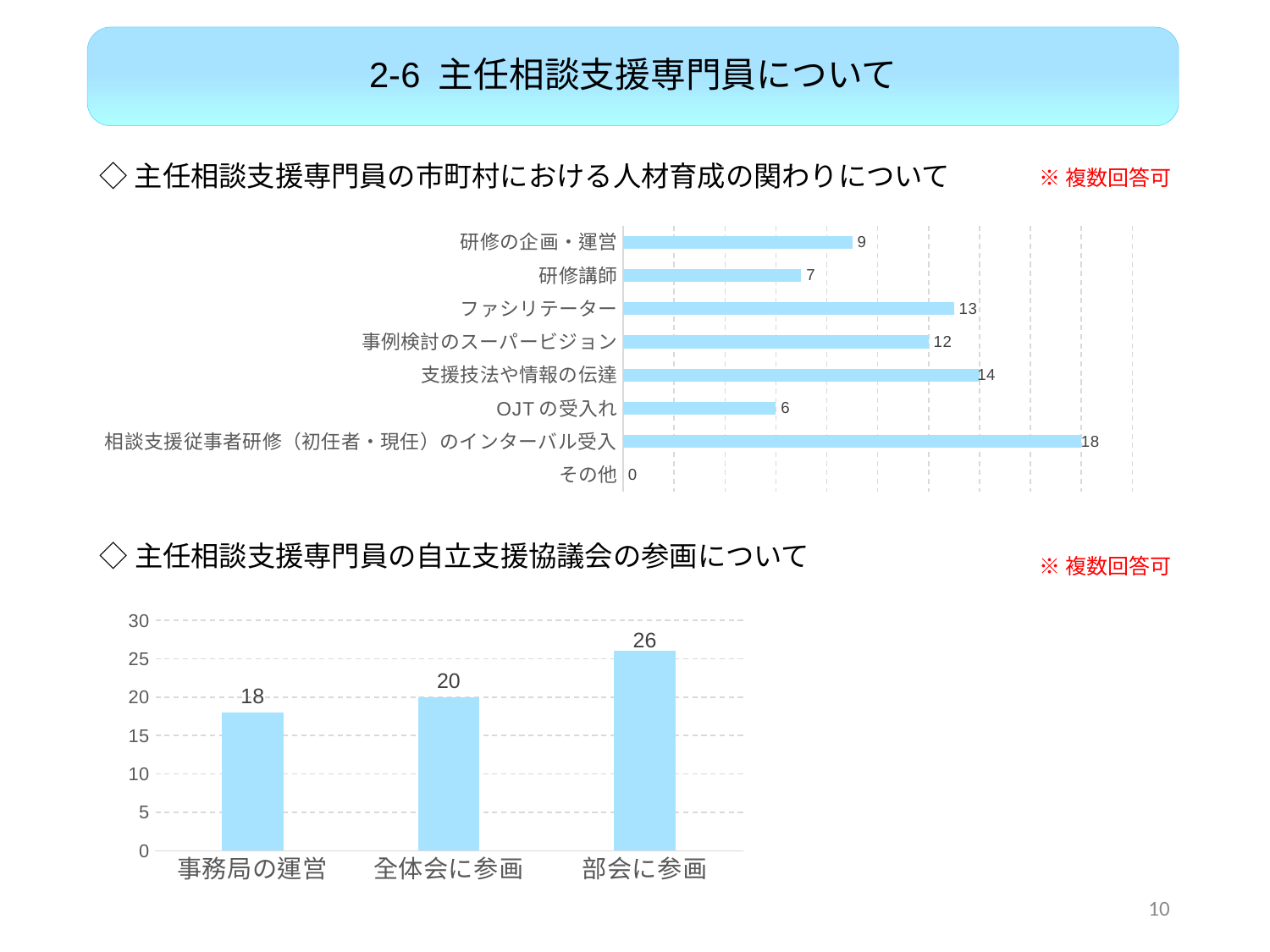

2-6 主任相談支援専門員について
◇主任相談支援専門員の市町村における人材育成の関わりについて
※複数回答可

### Chart

| Category |  |
|---|---|
| 研修の企画・運営 | 9.0 |
| 研修講師 | 7.0 |
| ファシリテーター | 13.0 |
| 事例検討のスーパービジョン | 12.0 |
| 支援技法や情報の伝達 | 14.0 |
| OJTの受入れ | 6.0 |
| 相談支援従事者研修（初任者・現任）のインターバル受入 | 18.0 |
| その他 | 0.0 |
◇主任相談支援専門員の自立支援協議会の参画について
※複数回答可

### Chart

| Category |  |
|---|---|
| 事務局の運営 | 18.0 |
| 全体会に参画 | 20.0 |
| 部会に参画 | 26.0 |
10